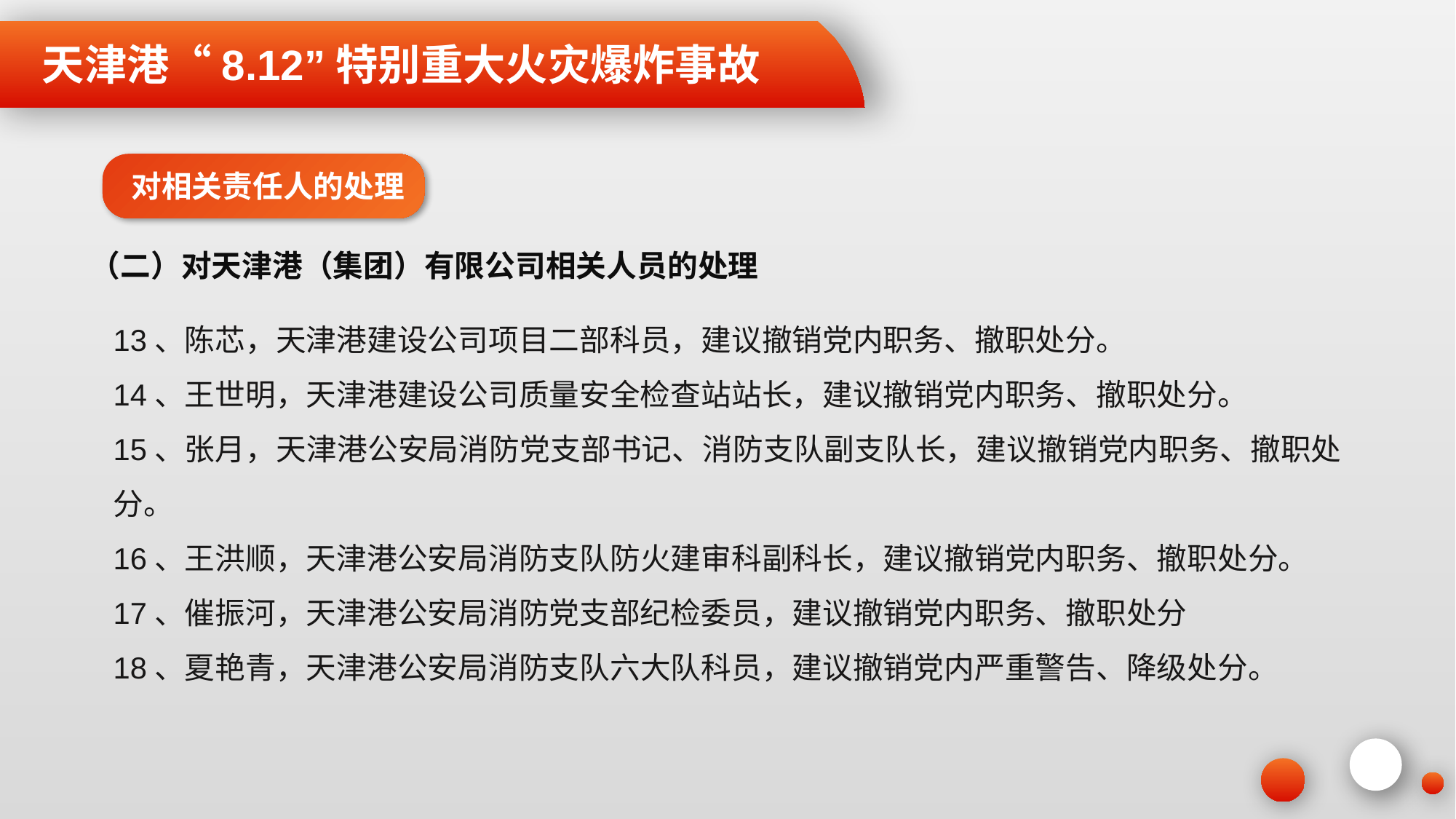

天津港“8.12”特别重大火灾爆炸事故

对相关责任人的处理
（二）对天津港（集团）有限公司相关人员的处理
13、陈芯，天津港建设公司项目二部科员，建议撤销党内职务、撤职处分。
14、王世明，天津港建设公司质量安全检查站站长，建议撤销党内职务、撤职处分。
15、张月，天津港公安局消防党支部书记、消防支队副支队长，建议撤销党内职务、撤职处分。
16、王洪顺，天津港公安局消防支队防火建审科副科长，建议撤销党内职务、撤职处分。
17、催振河，天津港公安局消防党支部纪检委员，建议撤销党内职务、撤职处分
18、夏艳青，天津港公安局消防支队六大队科员，建议撤销党内严重警告、降级处分。